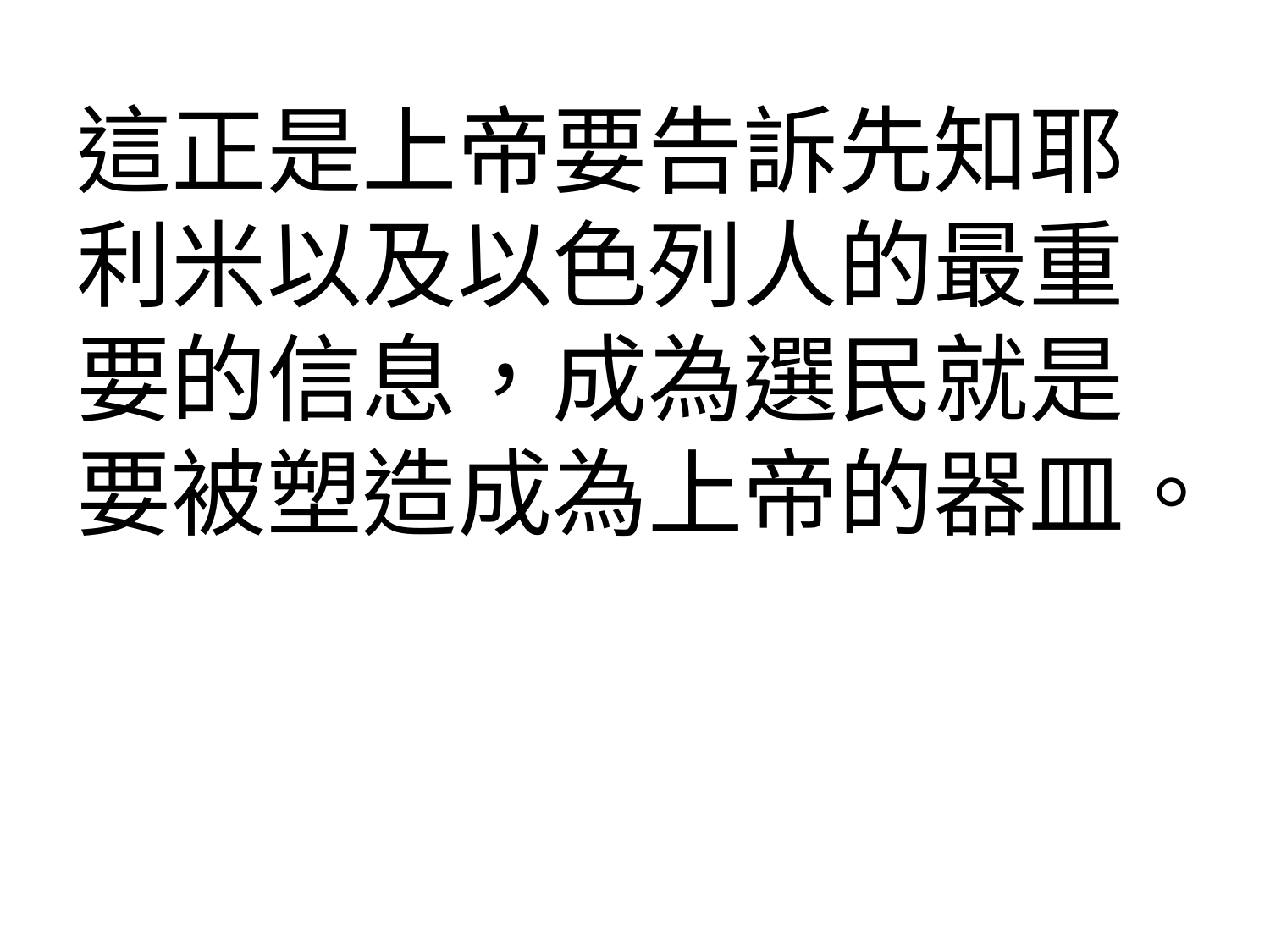

這正是上帝要告訴先知耶利米以及以色列人的最重要的信息，成為選民就是要被塑造成為上帝的器皿。